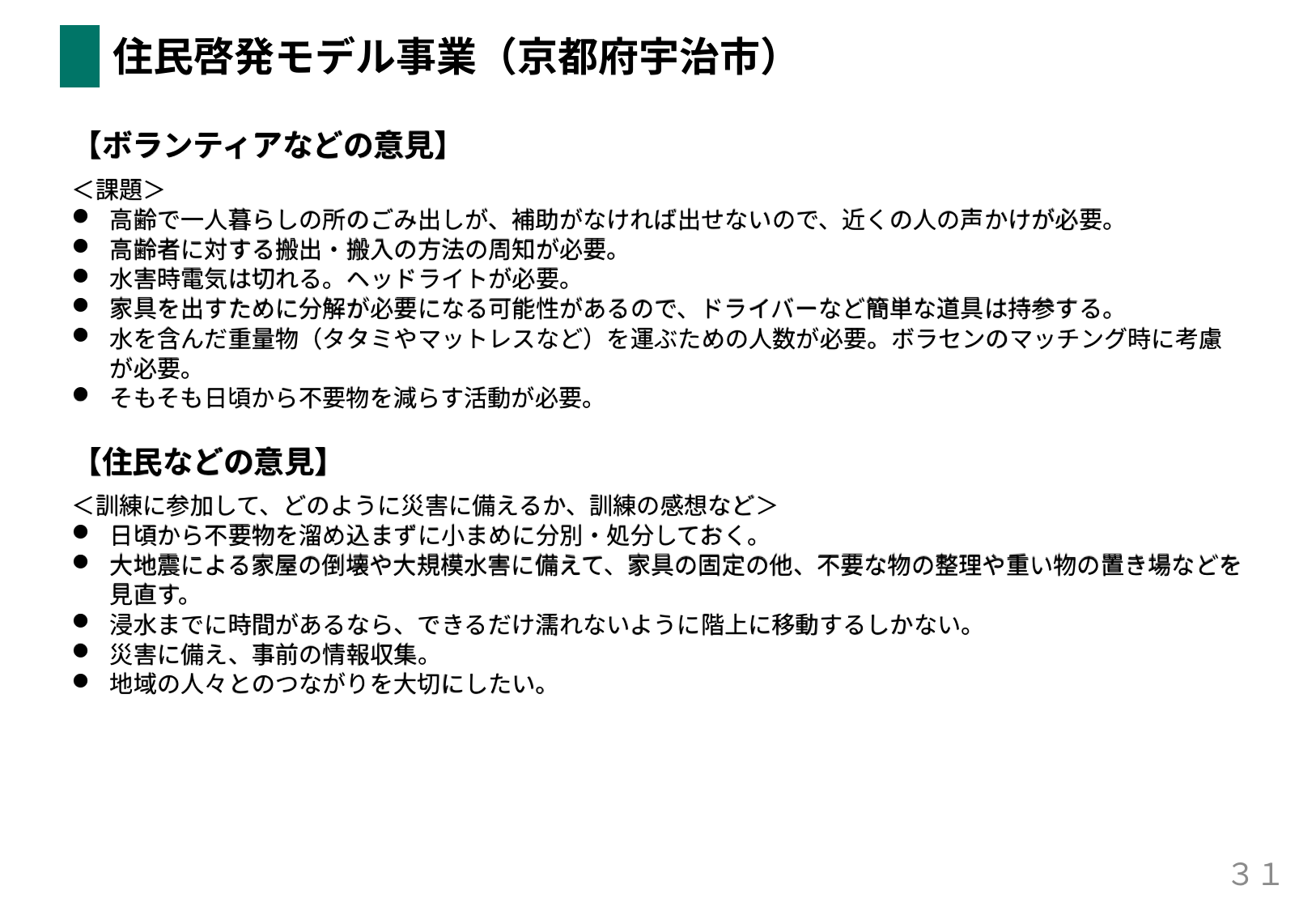

住民啓発モデル事業（京都府宇治市）
【ボランティアなどの意見】
＜課題＞
高齢で一人暮らしの所のごみ出しが、補助がなければ出せないので、近くの人の声かけが必要。
高齢者に対する搬出・搬入の方法の周知が必要。
水害時電気は切れる。ヘッドライトが必要。
家具を出すために分解が必要になる可能性があるので、ドライバーなど簡単な道具は持参する。
水を含んだ重量物（タタミやマットレスなど）を運ぶための人数が必要。ボラセンのマッチング時に考慮が必要。
そもそも日頃から不要物を減らす活動が必要。

【住民などの意見】
＜訓練に参加して、どのように災害に備えるか、訓練の感想など＞
日頃から不要物を溜め込まずに小まめに分別・処分しておく。
大地震による家屋の倒壊や大規模水害に備えて、家具の固定の他、不要な物の整理や重い物の置き場などを見直す。
浸水までに時間があるなら、できるだけ濡れないように階上に移動するしかない。
災害に備え、事前の情報収集。
地域の人々とのつながりを大切にしたい。
３１